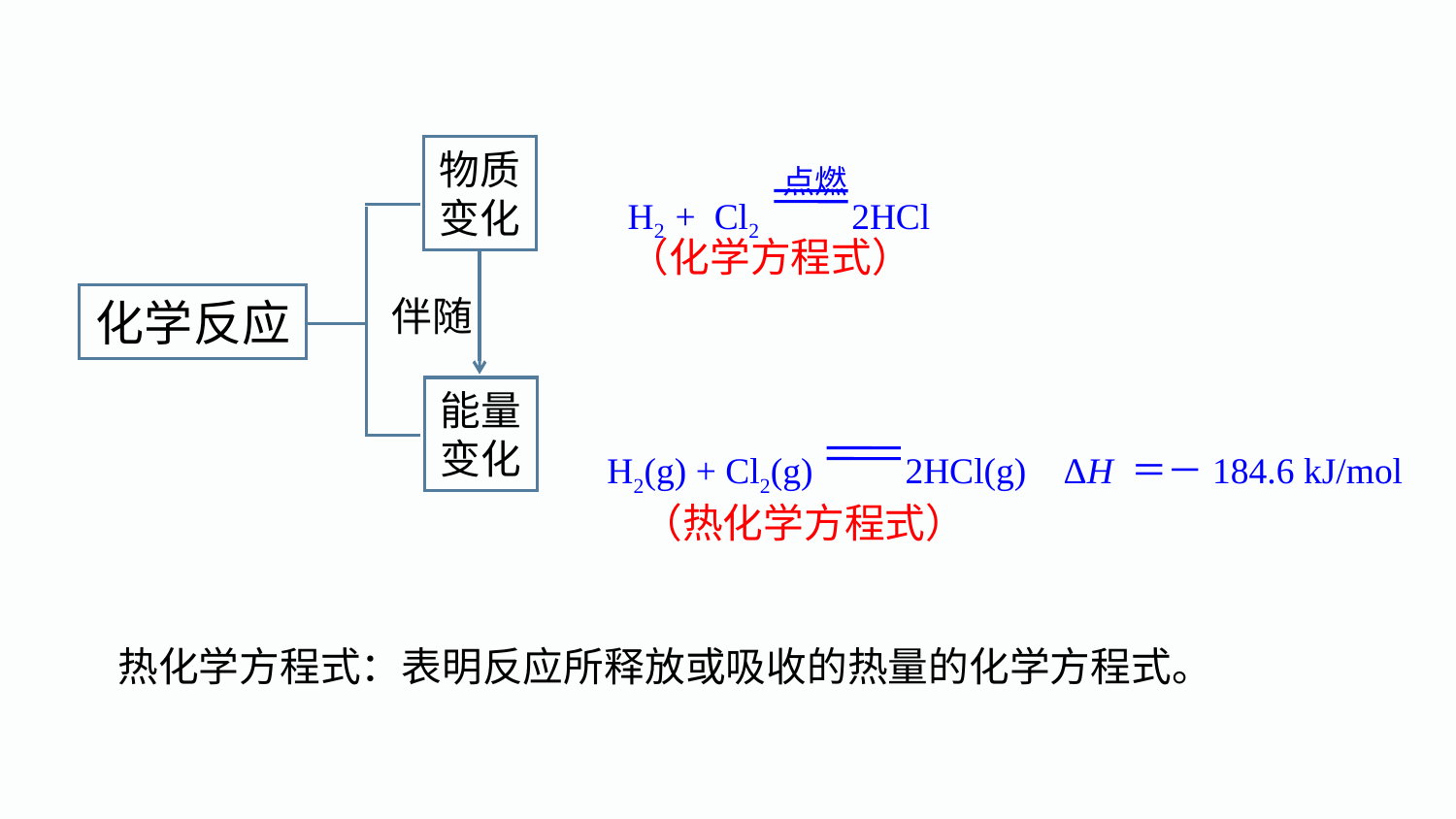

点燃
H2  +  Cl2          2HCl
物质变化
（化学方程式）
伴随
化学反应
能量变化
H2(g) + Cl2(g)          2HCl(g)    ΔH ＝－184.6 kJ/mol
（热化学方程式）
热化学方程式：表明反应所释放或吸收的热量的化学方程式。